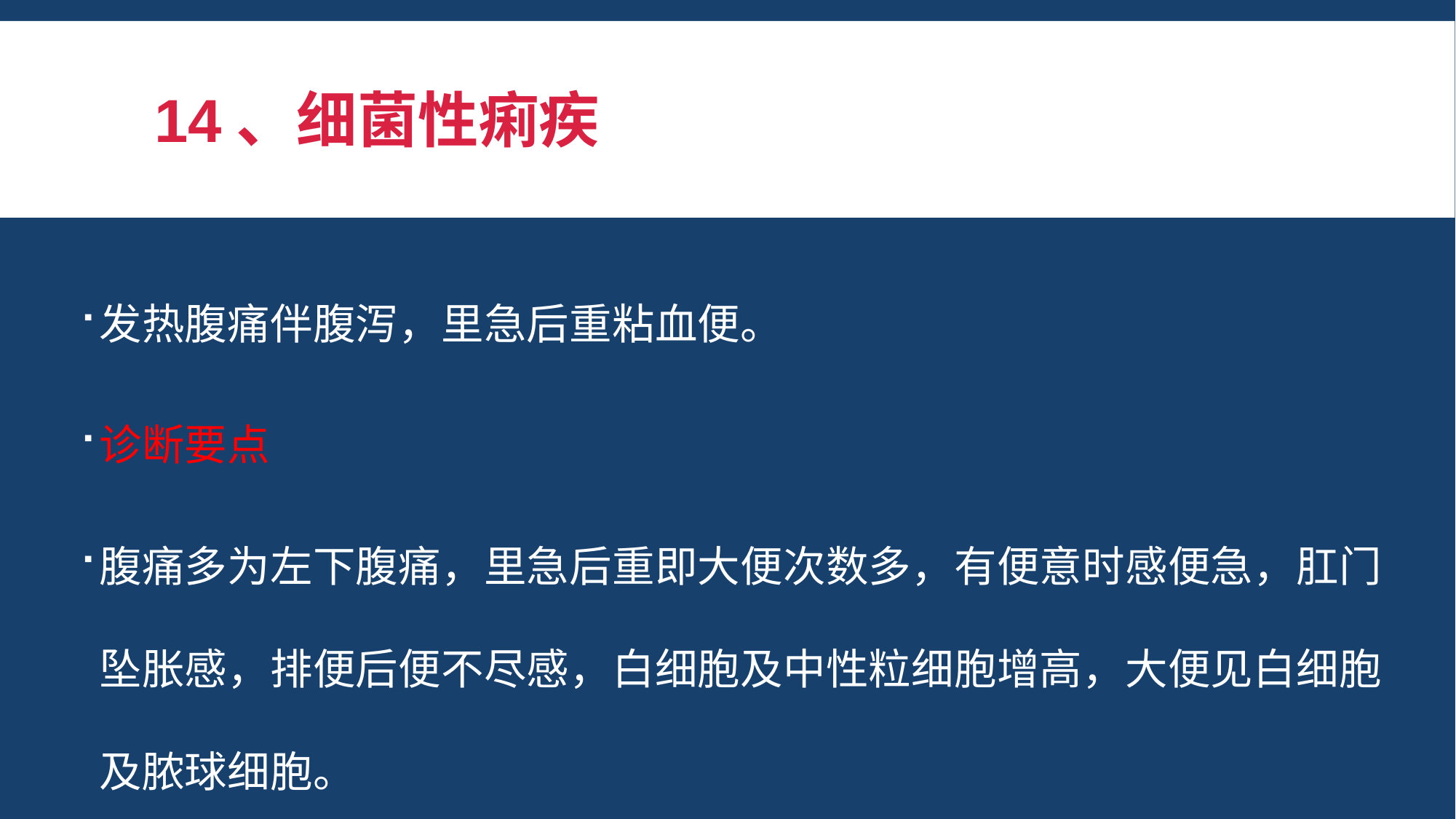

# 14、细菌性痢疾
发热腹痛伴腹泻，里急后重粘血便。
诊断要点
腹痛多为左下腹痛，里急后重即大便次数多，有便意时感便急，肛门坠胀感，排便后便不尽感，白细胞及中性粒细胞增高，大便见白细胞及脓球细胞。